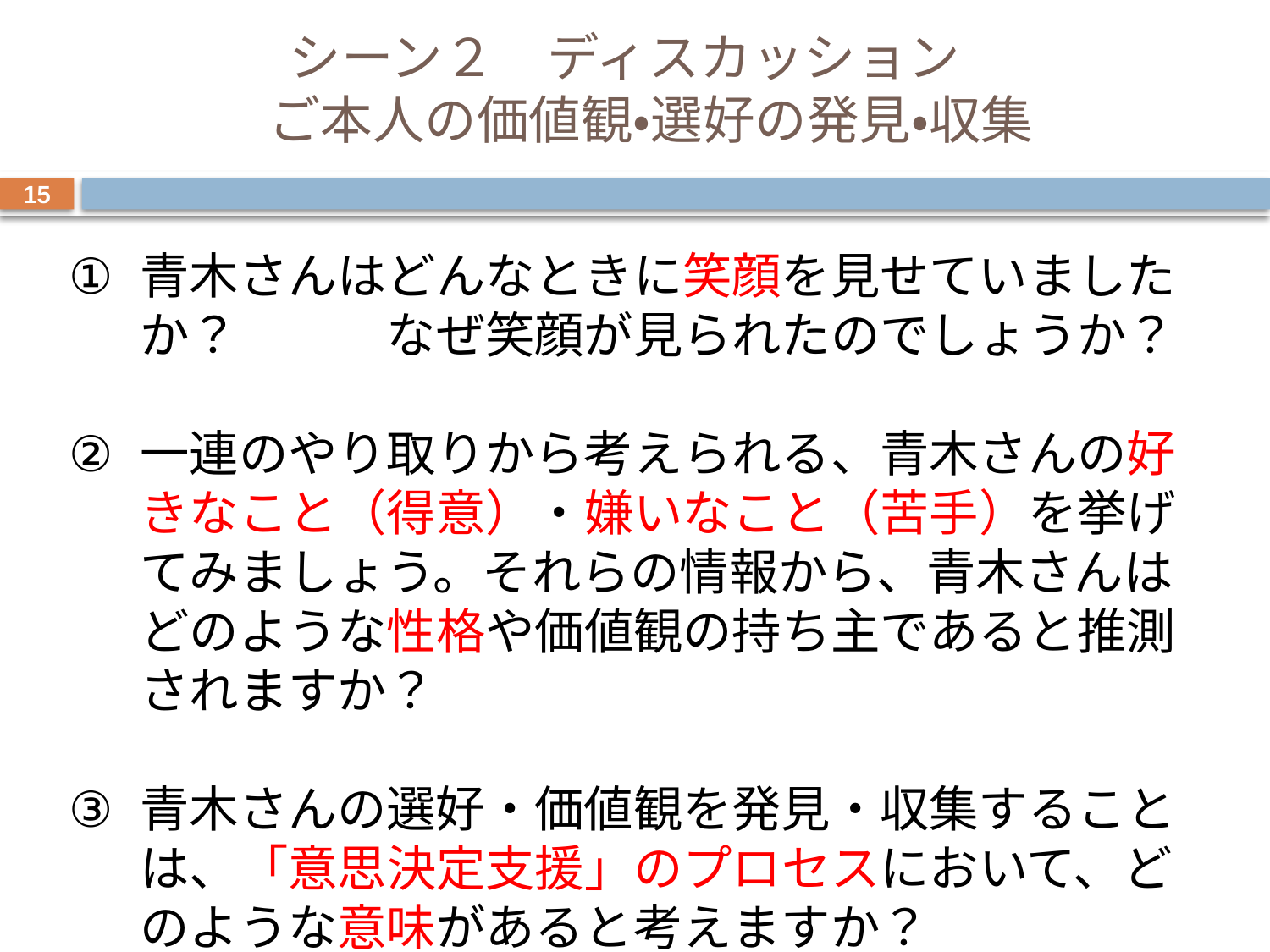

# シーン２　ディスカッション　 ご本人の価値観・選好の発見・収集
15
青木さんはどんなときに笑顔を見せていましたか？　　　なぜ笑顔が見られたのでしょうか？

一連のやり取りから考えられる、青木さんの好きなこと（得意）・嫌いなこと（苦手）を挙げてみましょう。それらの情報から、青木さんはどのような性格や価値観の持ち主であると推測されますか？

青木さんの選好・価値観を発見・収集することは、「意思決定支援」のプロセスにおいて、どのような意味があると考えますか？